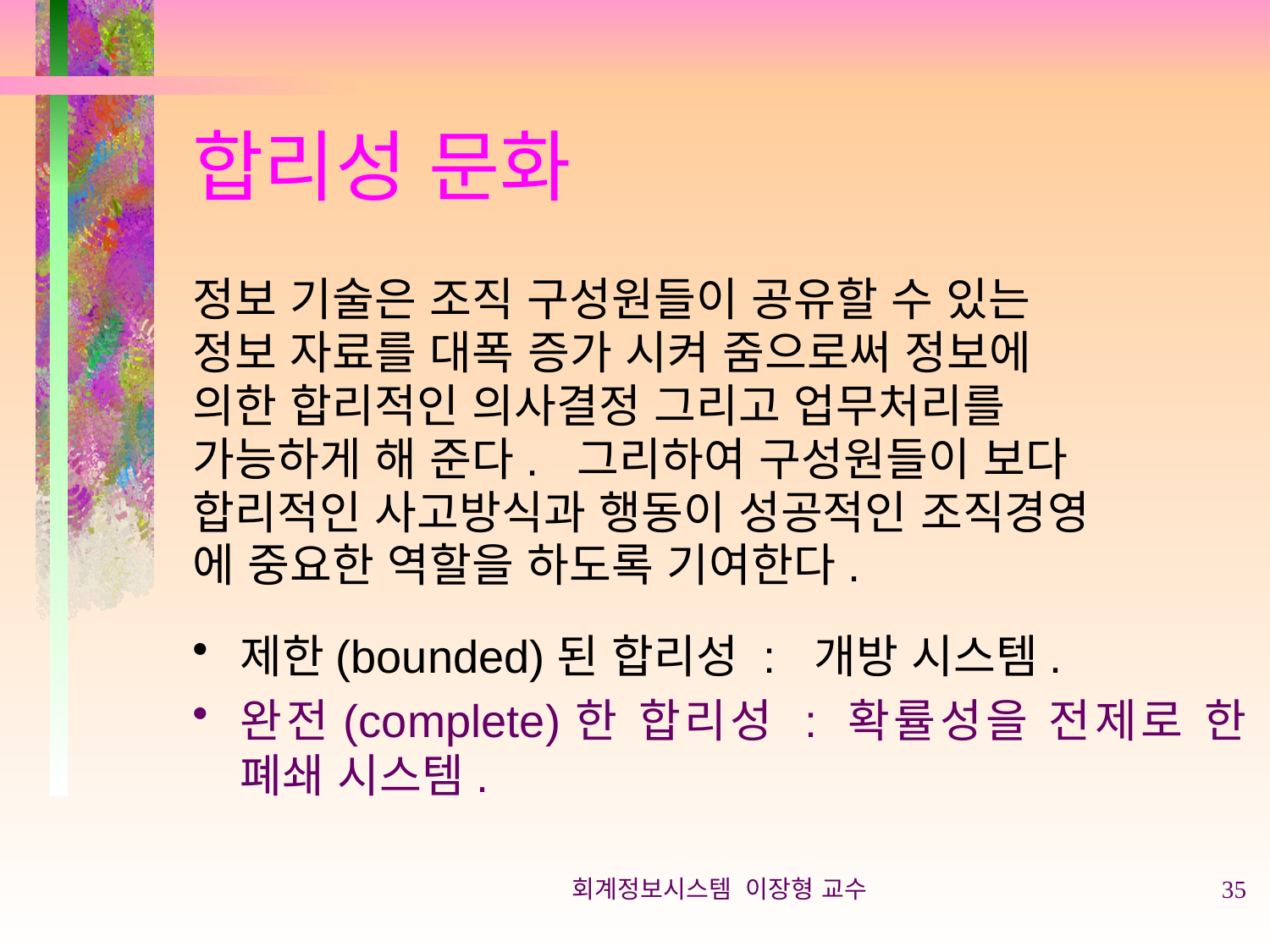

# 합리성 문화
정보 기술은 조직 구성원들이 공유할 수 있는
정보 자료를 대폭 증가 시켜 줌으로써 정보에
의한 합리적인 의사결정 그리고 업무처리를
가능하게 해 준다. 그리하여 구성원들이 보다
합리적인 사고방식과 행동이 성공적인 조직경영
에 중요한 역할을 하도록 기여한다.
제한(bounded)된 합리성 : 개방 시스템.
완전(complete)한 합리성 : 확률성을 전제로 한 폐쇄 시스템.
회계정보시스템  이장형 교수
35